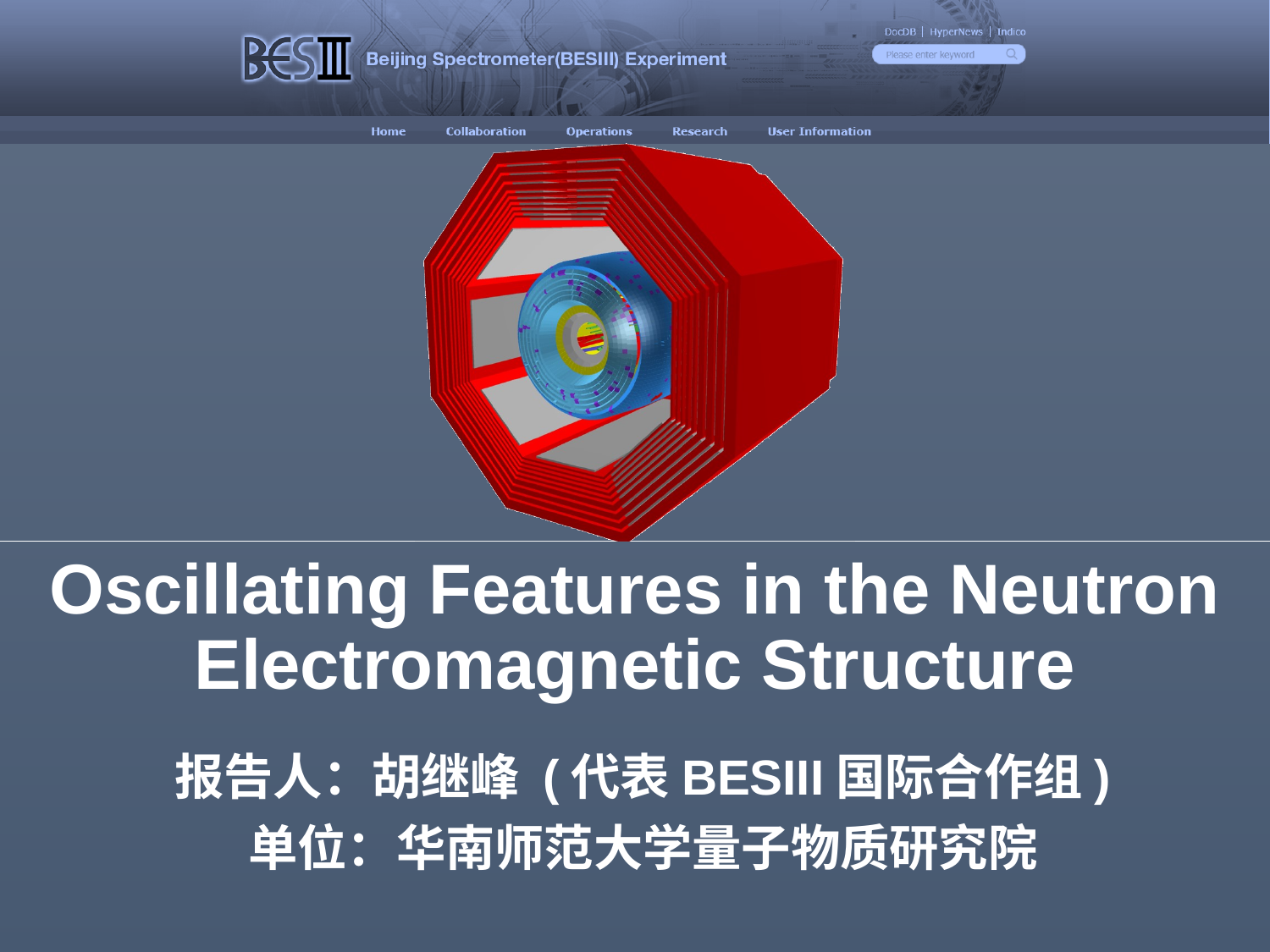

# Oscillating Features in the Neutron Electromagnetic Structure
报告人：胡继峰 (代表BESIII国际合作组)
单位：华南师范大学量子物质研究院